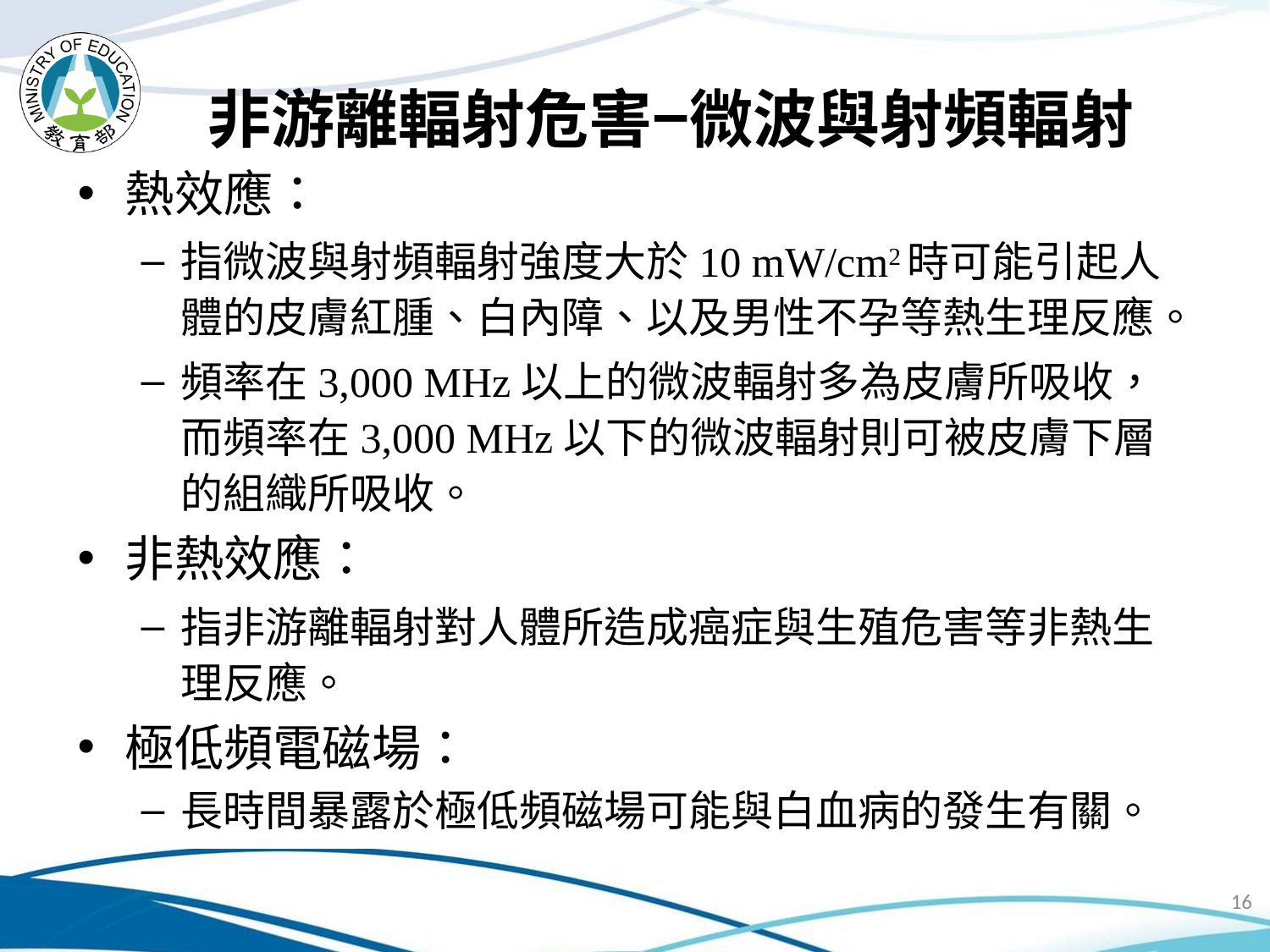

# 非游離輻射危害−微波與射頻輻射
熱效應：
指微波與射頻輻射強度大於10 mW/cm2時可能引起人體的皮膚紅腫、白內障、以及男性不孕等熱生理反應。
頻率在3,000 MHz以上的微波輻射多為皮膚所吸收，而頻率在3,000 MHz以下的微波輻射則可被皮膚下層的組織所吸收。
非熱效應：
指非游離輻射對人體所造成癌症與生殖危害等非熱生理反應。
極低頻電磁場：
長時間暴露於極低頻磁場可能與白血病的發生有關。
16